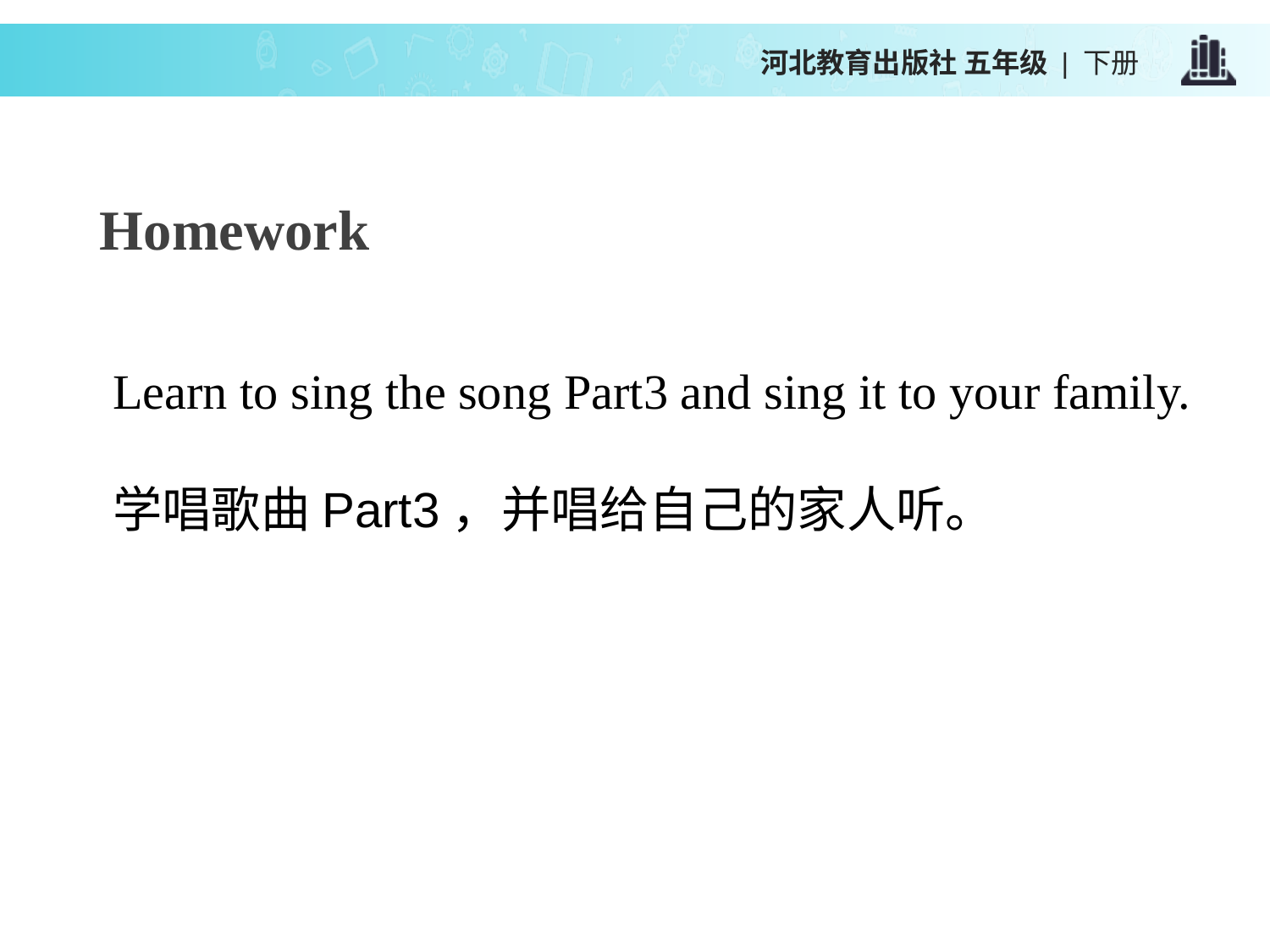

河北教育出版社 五年级 | 下册
Homework
Learn to sing the song Part3 and sing it to your family.

学唱歌曲Part3，并唱给自己的家人听。